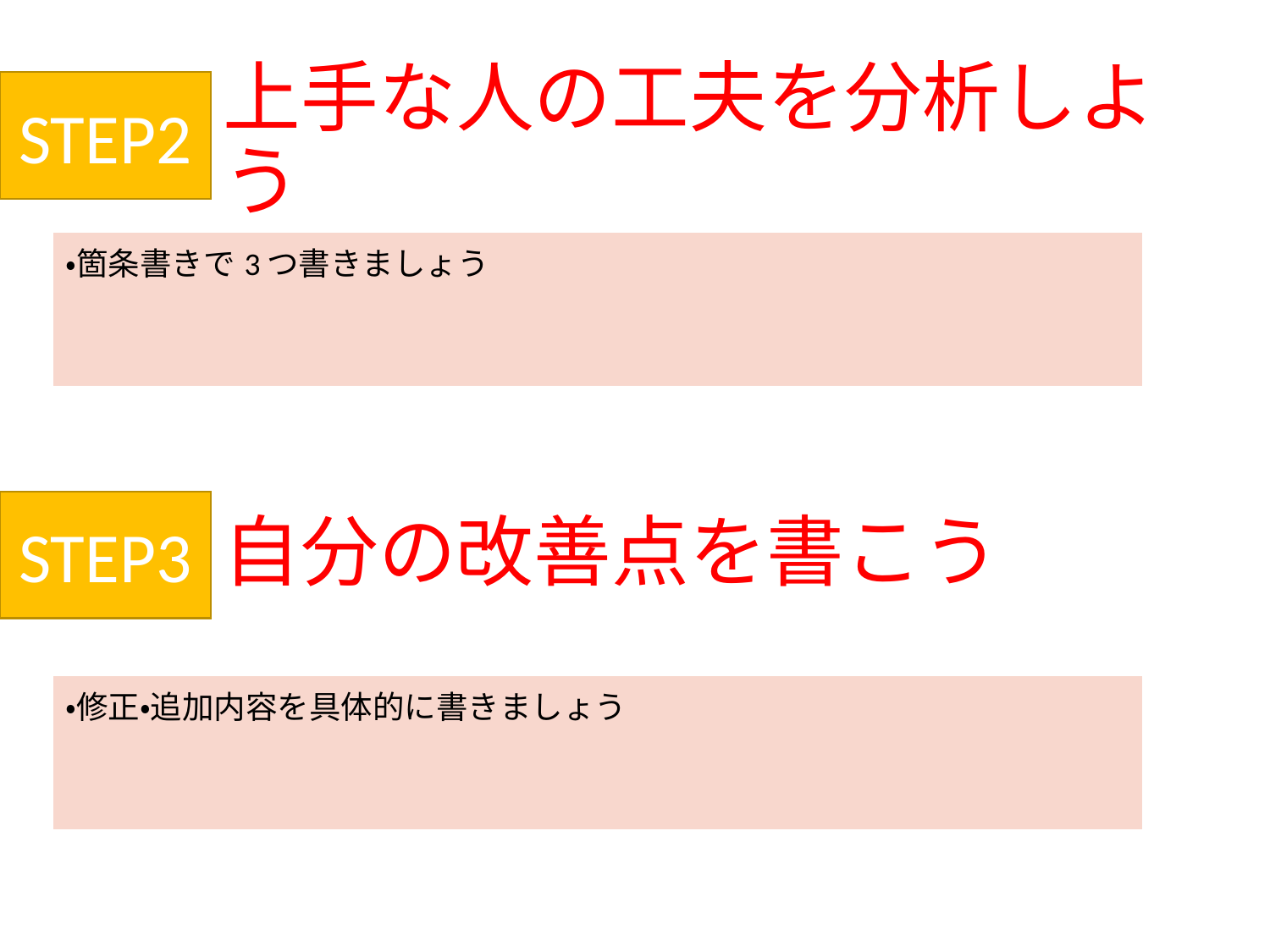

# 上手な人の工夫を分析しよう
STEP2
| ・箇条書きで3つ書きましょう |
| --- |
自分の改善点を書こう
STEP3
| ・修正・追加内容を具体的に書きましょう |
| --- |